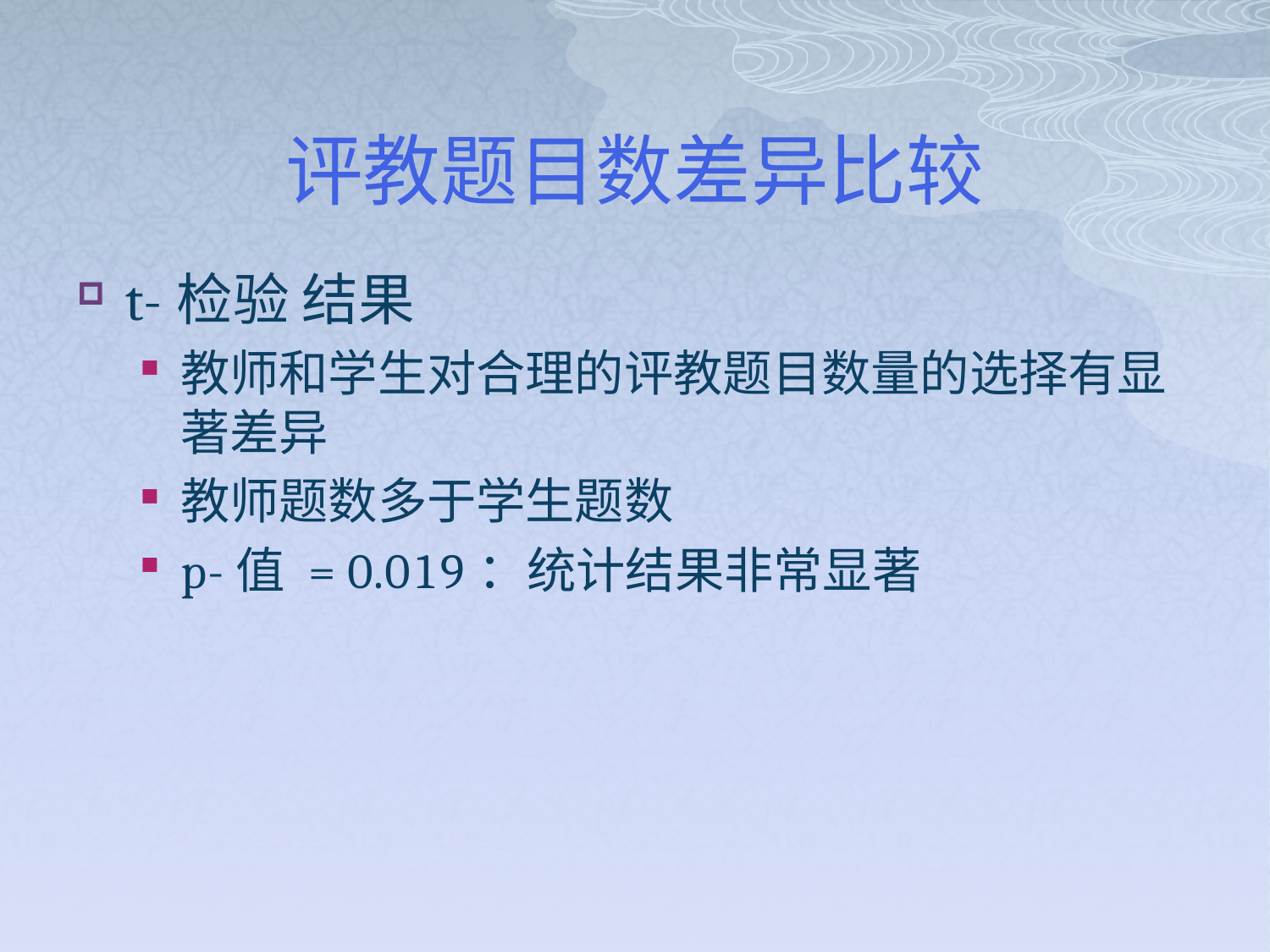

# 评教题目数差异比较
t-检验 结果
教师和学生对合理的评教题目数量的选择有显著差异
教师题数多于学生题数
p-值 = 0.019：统计结果非常显著